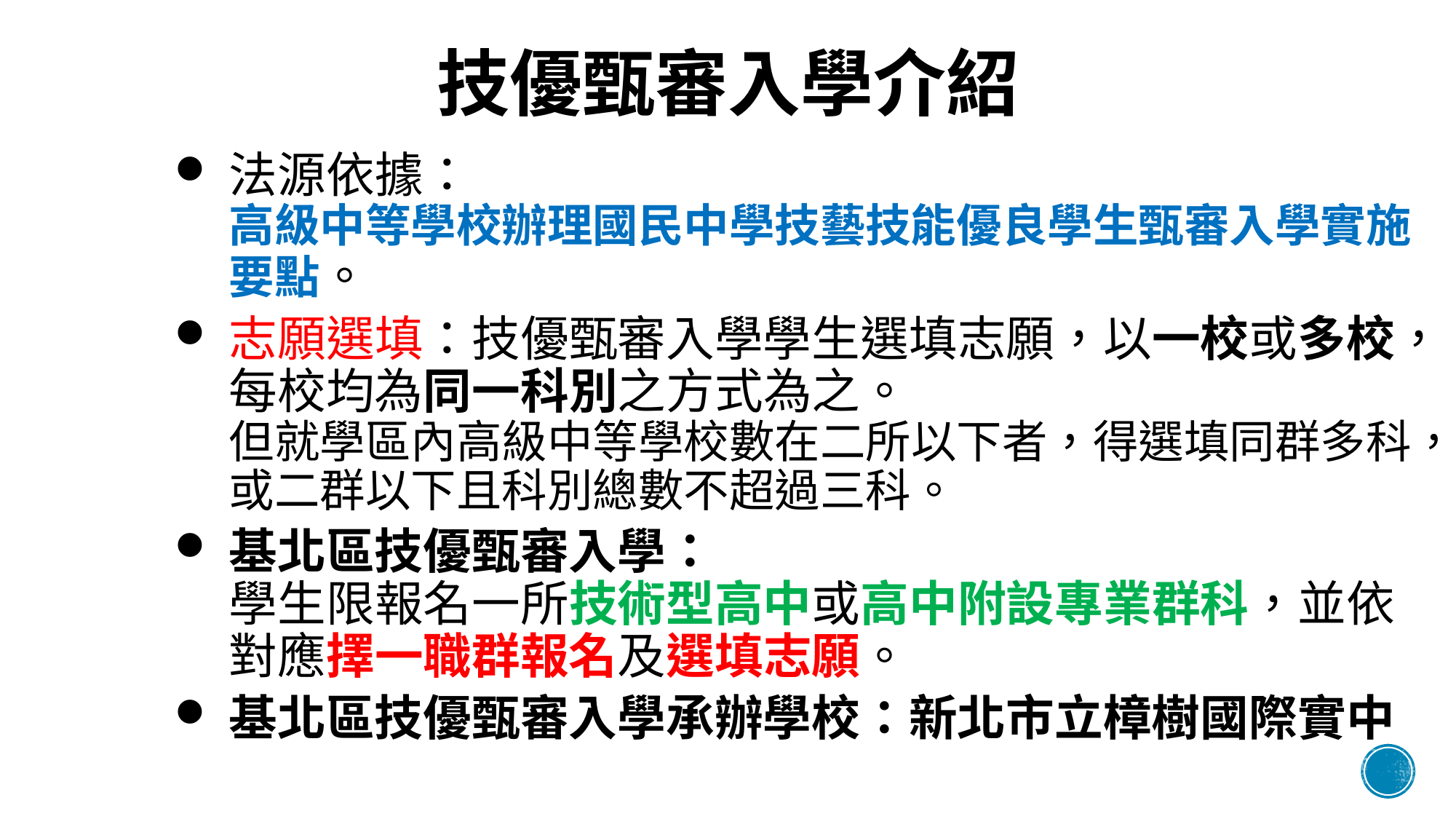

# 技優甄審入學介紹
法源依據：
高級中等學校辦理國民中學技藝技能優良學生甄審入學實施要點。
志願選填：技優甄審入學學生選填志願，以一校或多校，每校均為同一科別之方式為之。
但就學區內高級中等學校數在二所以下者，得選填同群多科，或二群以下且科別總數不超過三科。
基北區技優甄審入學：
學生限報名一所技術型高中或高中附設專業群科，並依對應擇一職群報名及選填志願。
基北區技優甄審入學承辦學校：新北市立樟樹國際實中